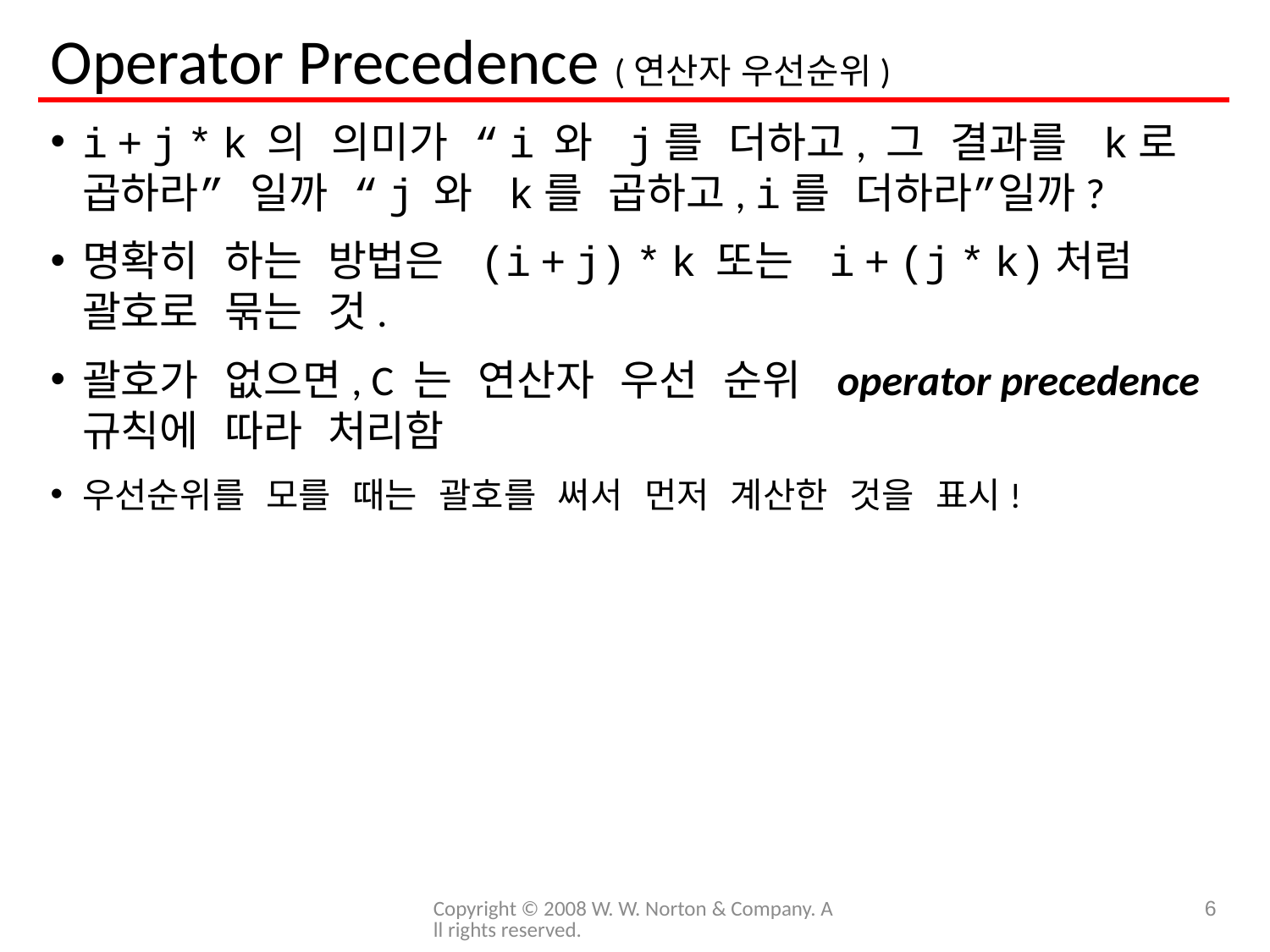

# Operator Precedence (연산자 우선순위)
i + j * k 의 의미가 “i 와 j를 더하고, 그 결과를 k로 곱하라” 일까 “j 와 k를 곱하고, i를 더하라”일까?
명확히 하는 방법은 (i + j) * k 또는 i + (j * k)처럼 괄호로 묶는 것.
괄호가 없으면, C 는 연산자 우선 순위 operator precedence 규칙에 따라 처리함
우선순위를 모를 때는 괄호를 써서 먼저 계산한 것을 표시!
Copyright © 2008 W. W. Norton & Company. All rights reserved.
6